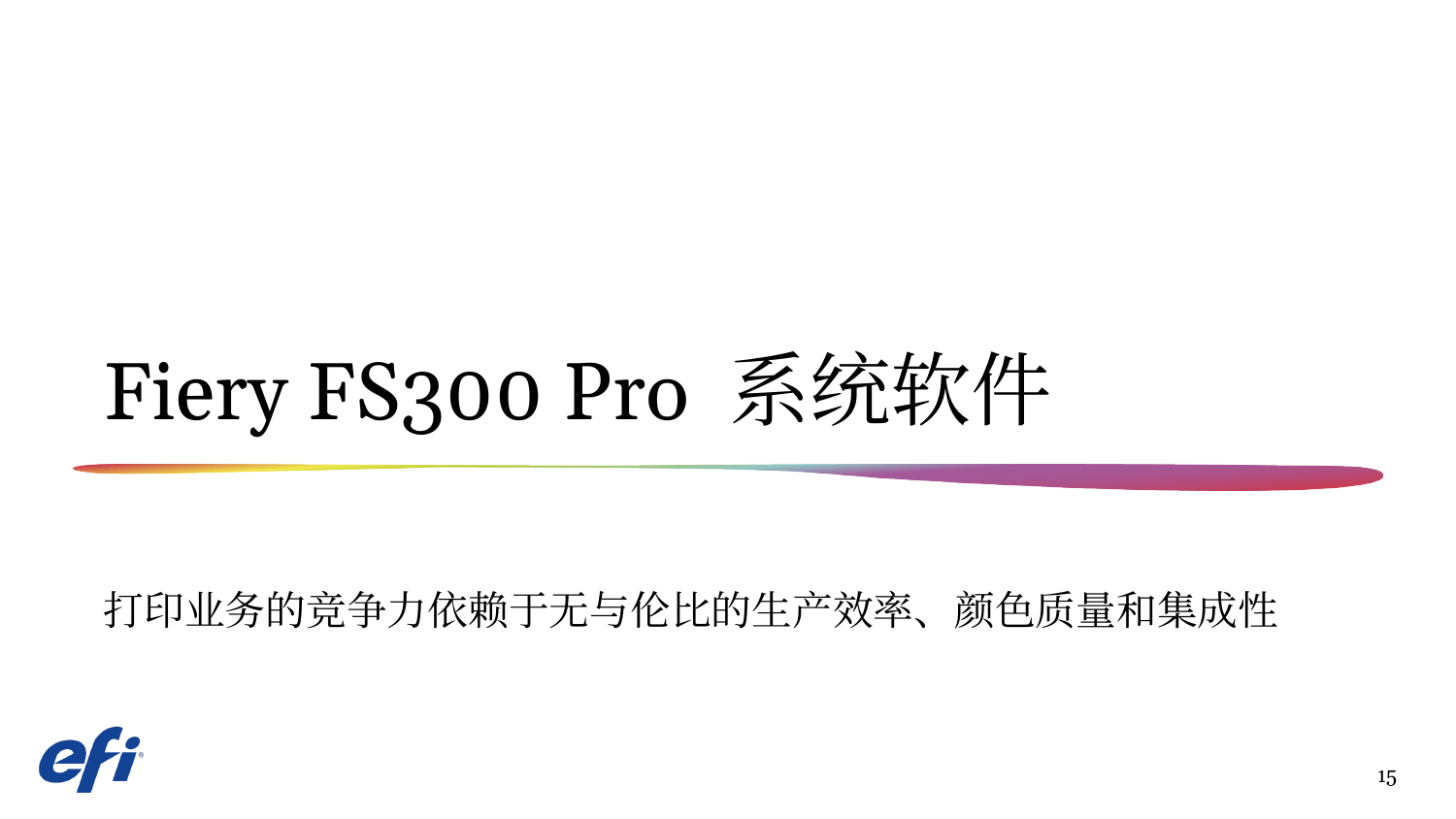

# Fiery FS300 Pro 系统软件
打印业务的竞争力依赖于无与伦比的生产效率、颜色质量和集成性
15